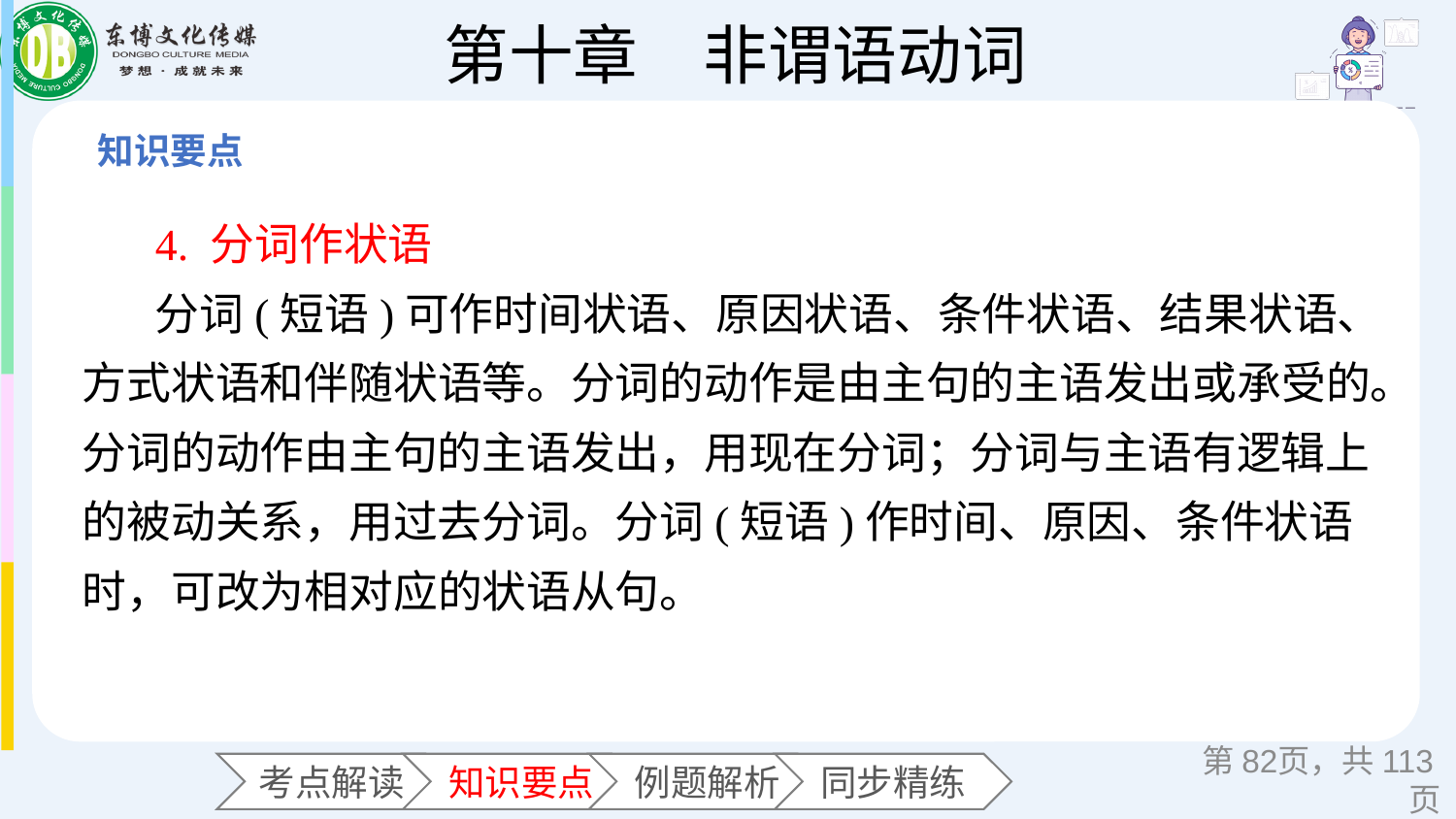

4. 分词作状语
分词(短语)可作时间状语、原因状语、条件状语、结果状语、方式状语和伴随状语等。分词的动作是由主句的主语发出或承受的。分词的动作由主句的主语发出，用现在分词；分词与主语有逻辑上的被动关系，用过去分词。分词(短语)作时间、原因、条件状语时，可改为相对应的状语从句。
第82页，共113页